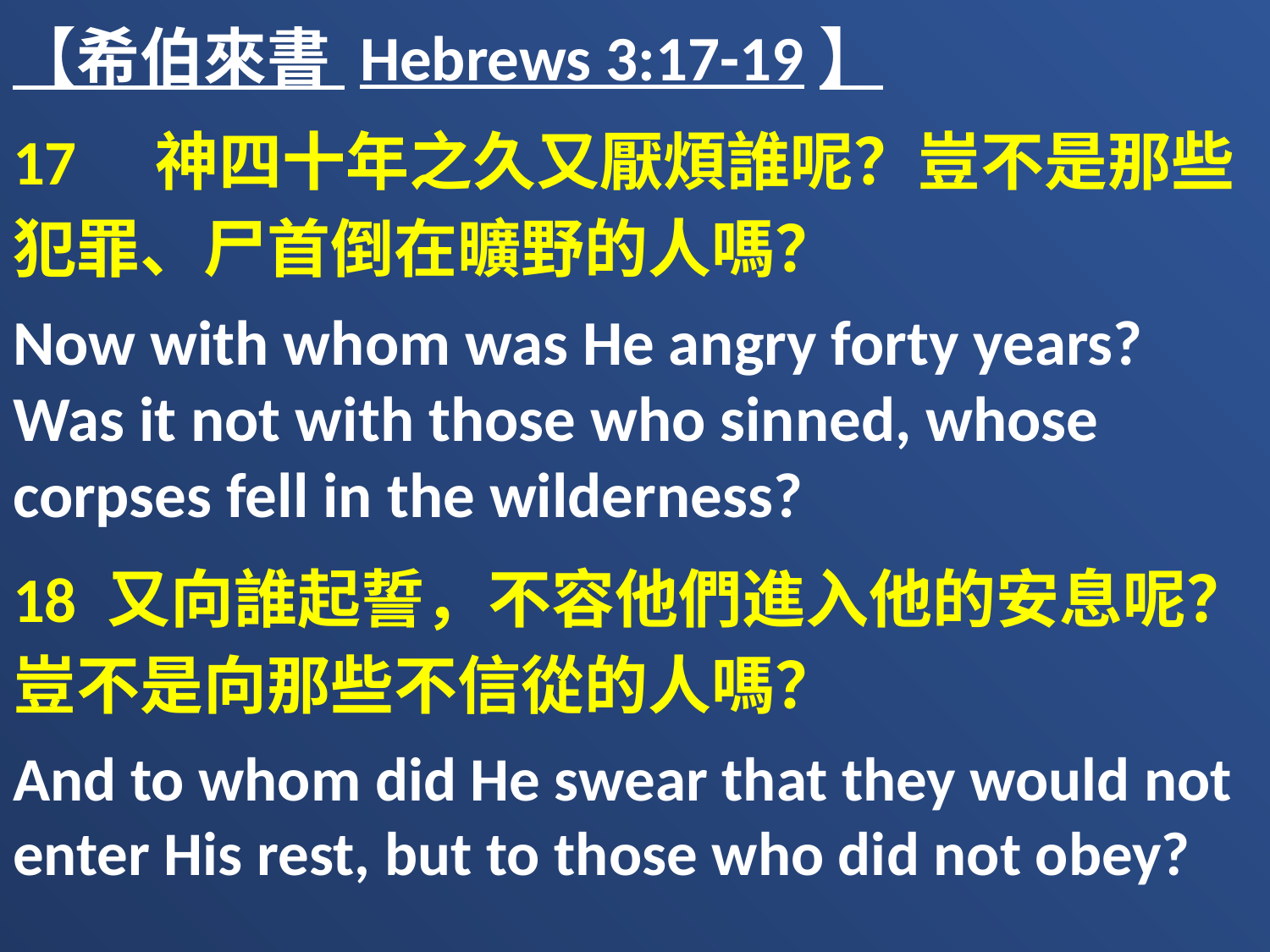

【希伯來書 Hebrews 3:17-19】
17　神四十年之久又厭煩誰呢？豈不是那些犯罪、尸首倒在曠野的人嗎？
Now with whom was He angry forty years? Was it not with those who sinned, whose corpses fell in the wilderness?
18 又向誰起誓，不容他們進入他的安息呢？豈不是向那些不信從的人嗎？
And to whom did He swear that they would not enter His rest, but to those who did not obey?